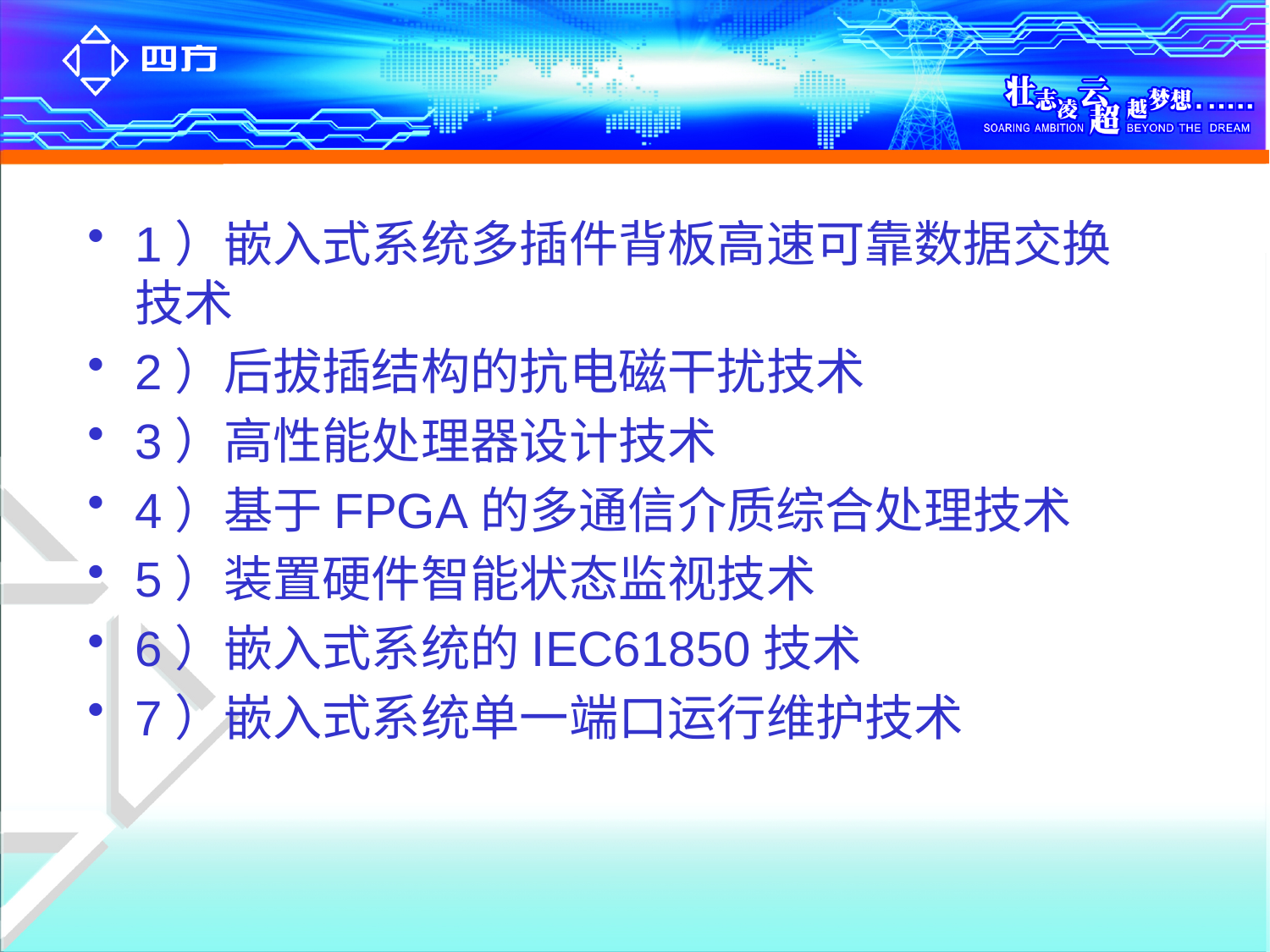

1）嵌入式系统多插件背板高速可靠数据交换技术
2）后拔插结构的抗电磁干扰技术
3）高性能处理器设计技术
4）基于FPGA的多通信介质综合处理技术
5）装置硬件智能状态监视技术
6）嵌入式系统的IEC61850技术
7）嵌入式系统单一端口运行维护技术